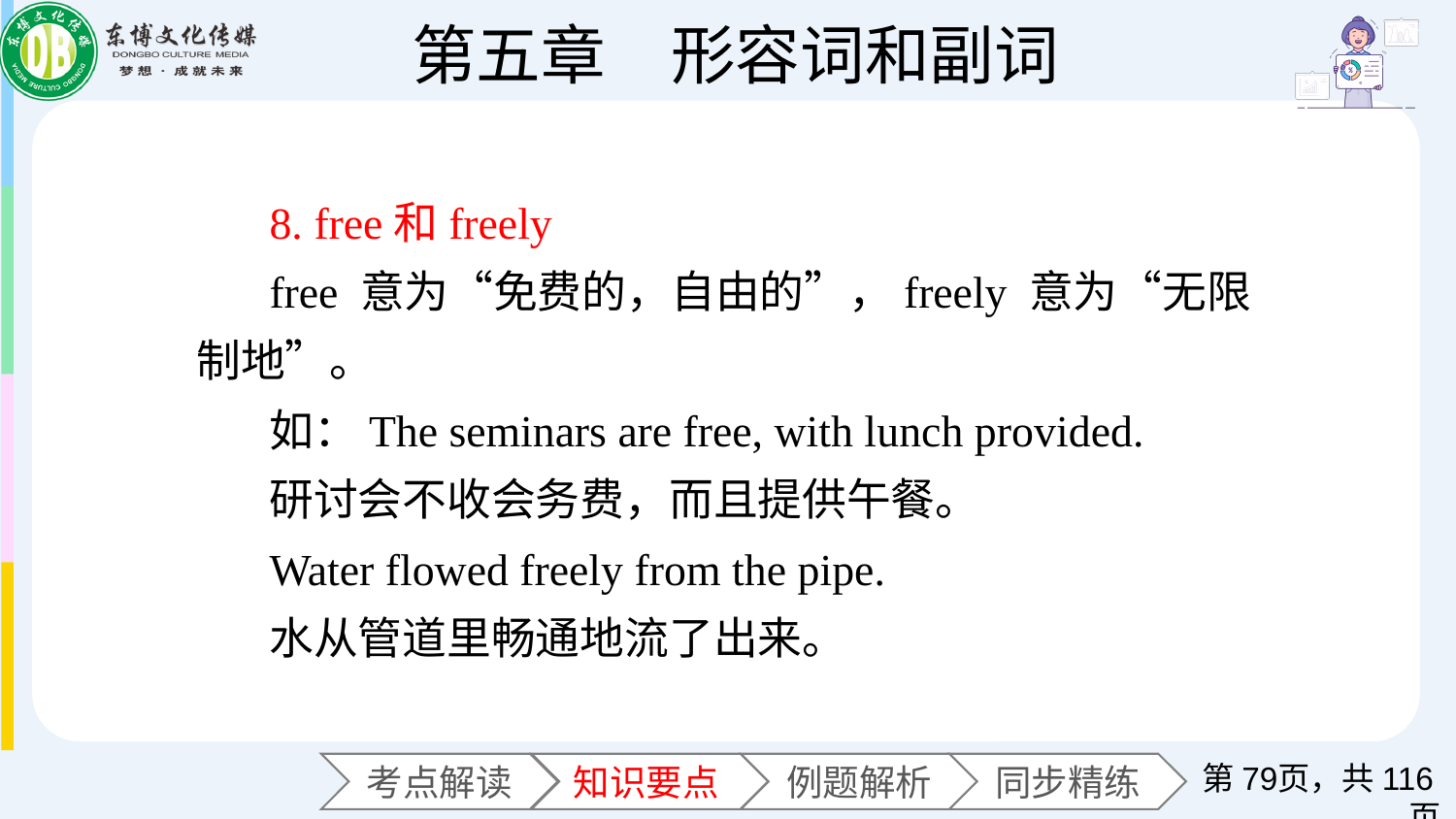

8. free和freely
free 意为“免费的，自由的”，freely 意为“无限制地”。
如：The seminars are free, with lunch provided.
研讨会不收会务费，而且提供午餐。
Water flowed freely from the pipe.
水从管道里畅通地流了出来。
第79页，共116页